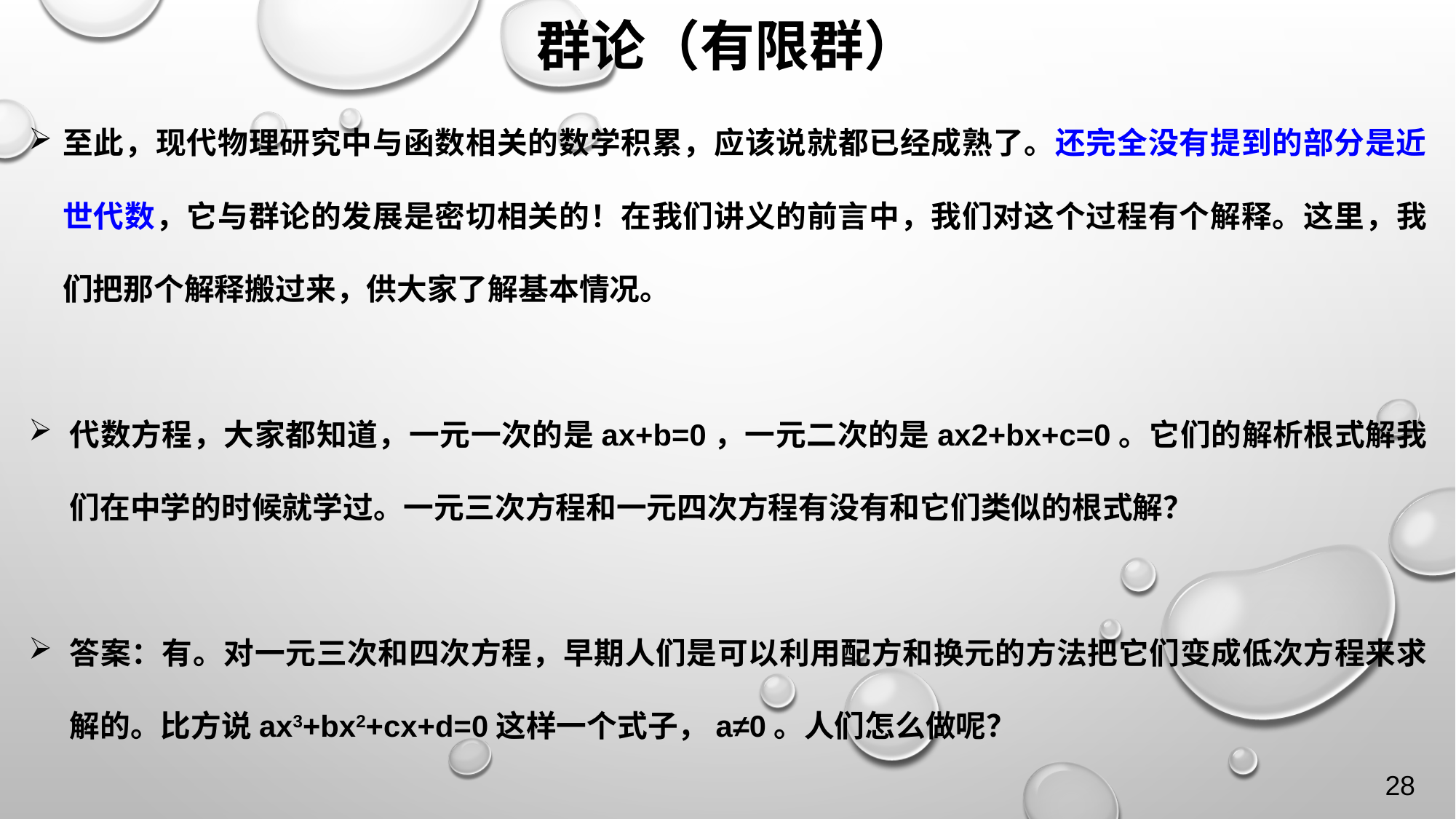

群论（有限群）
至此，现代物理研究中与函数相关的数学积累，应该说就都已经成熟了。还完全没有提到的部分是近世代数，它与群论的发展是密切相关的！在我们讲义的前言中，我们对这个过程有个解释。这里，我们把那个解释搬过来，供大家了解基本情况。

代数方程，大家都知道，一元一次的是ax+b=0，一元二次的是ax2+bx+c=0。它们的解析根式解我们在中学的时候就学过。一元三次方程和一元四次方程有没有和它们类似的根式解？

答案：有。对一元三次和四次方程，早期人们是可以利用配方和换元的方法把它们变成低次方程来求解的。比方说ax3+bx2+cx+d=0这样一个式子，a≠0。人们怎么做呢？
28